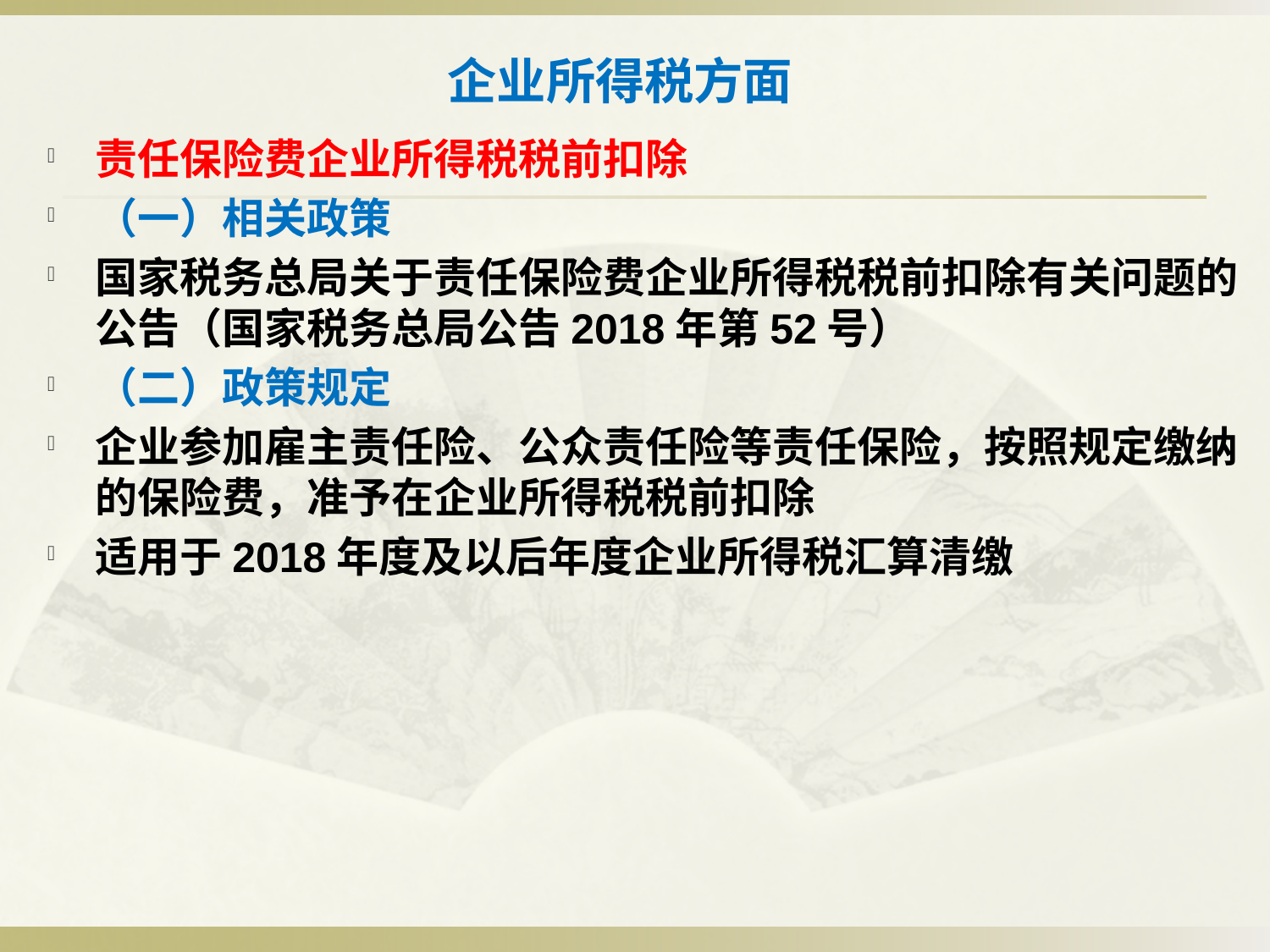

# 企业所得税方面
责任保险费企业所得税税前扣除
（一）相关政策
国家税务总局关于责任保险费企业所得税税前扣除有关问题的公告（国家税务总局公告2018年第52号）
（二）政策规定
企业参加雇主责任险、公众责任险等责任保险，按照规定缴纳的保险费，准予在企业所得税税前扣除
适用于2018年度及以后年度企业所得税汇算清缴